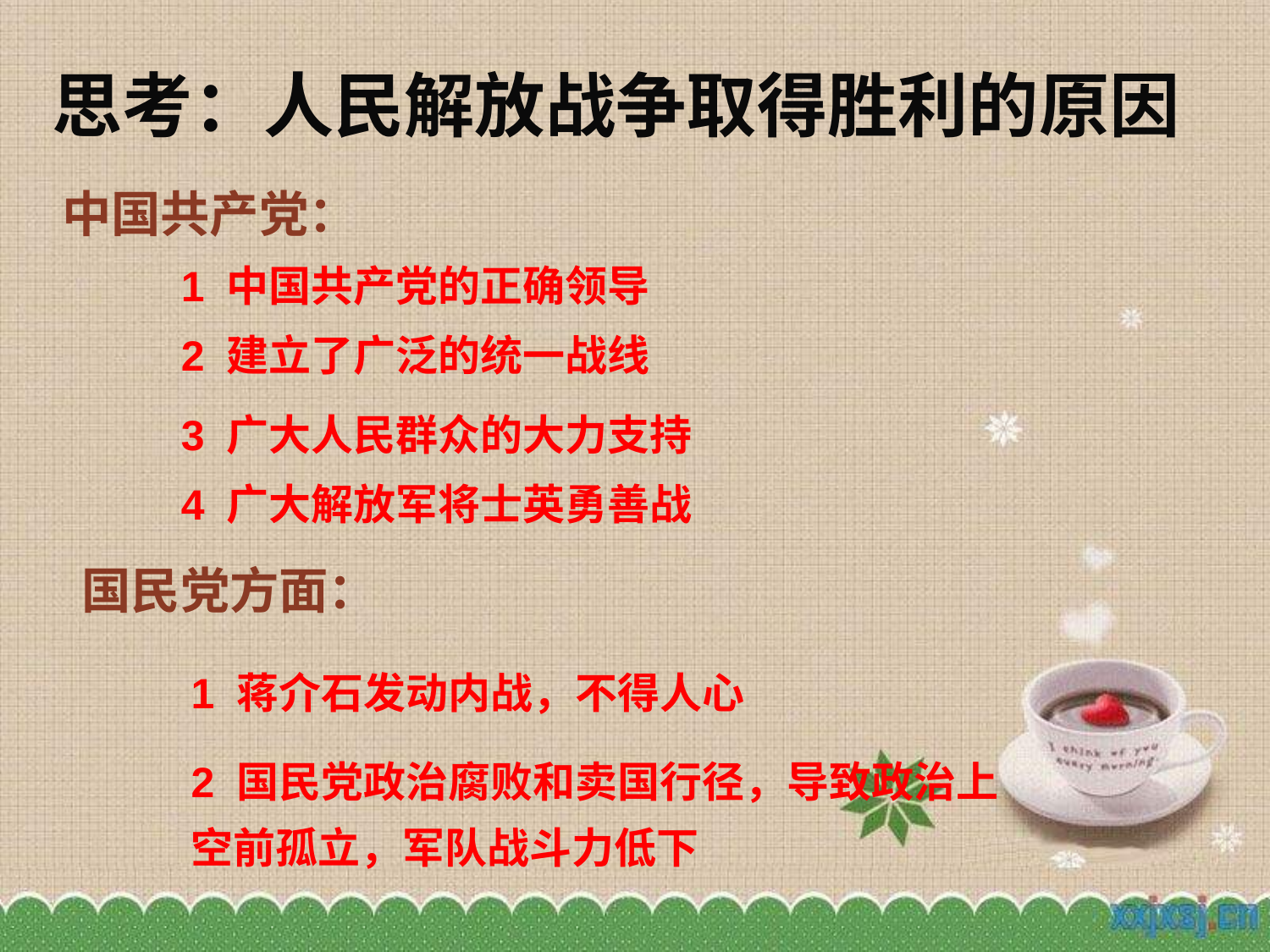

思考：人民解放战争取得胜利的原因
中国共产党：
1 中国共产党的正确领导
2 建立了广泛的统一战线
3 广大人民群众的大力支持
4 广大解放军将士英勇善战
国民党方面：
1 蒋介石发动内战，不得人心
2 国民党政治腐败和卖国行径，导致政治上    空前孤立，军队战斗力低下